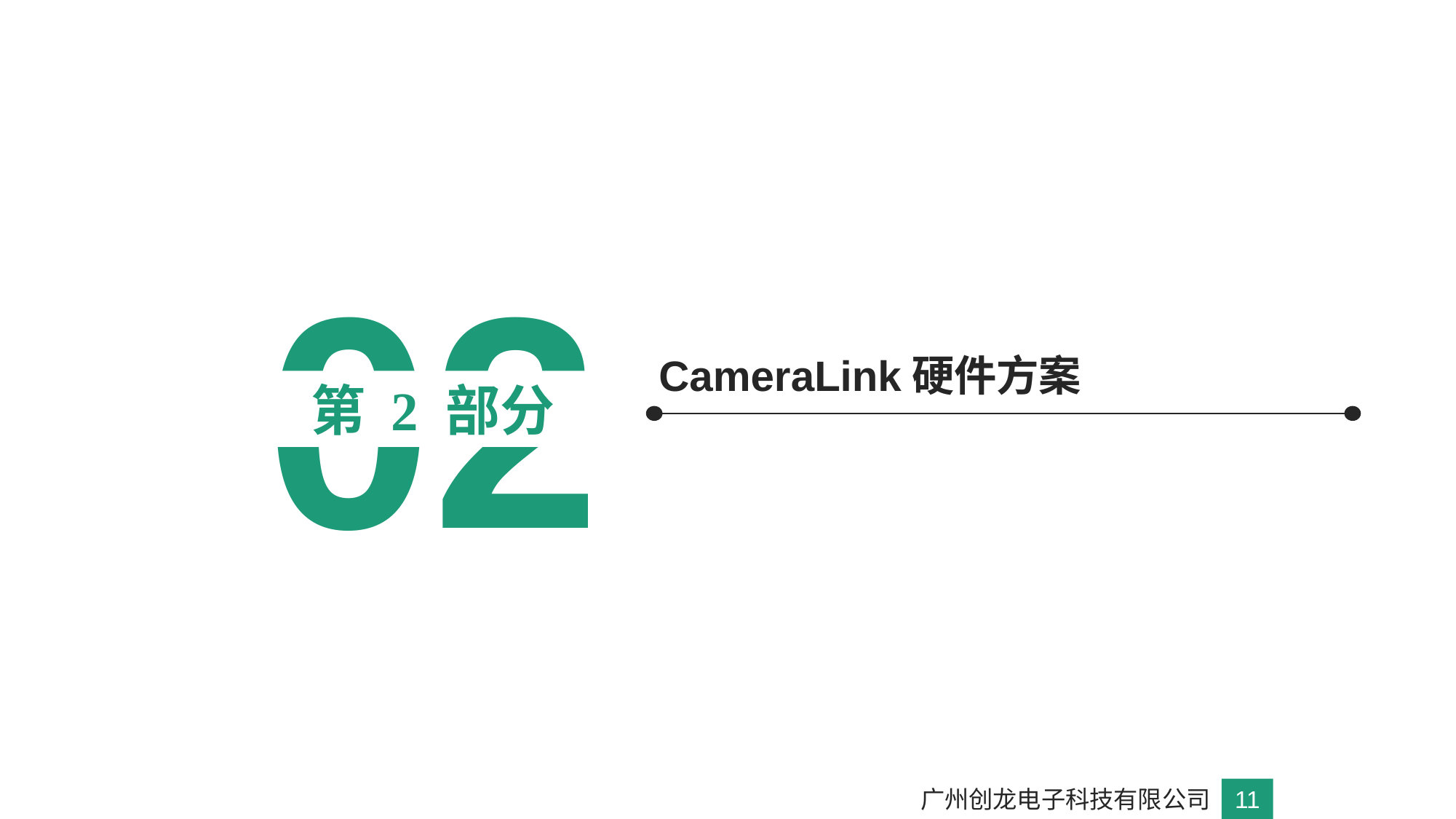

02
CameraLink硬件方案
第 2 部分

广州创龙电子科技有限公司
11